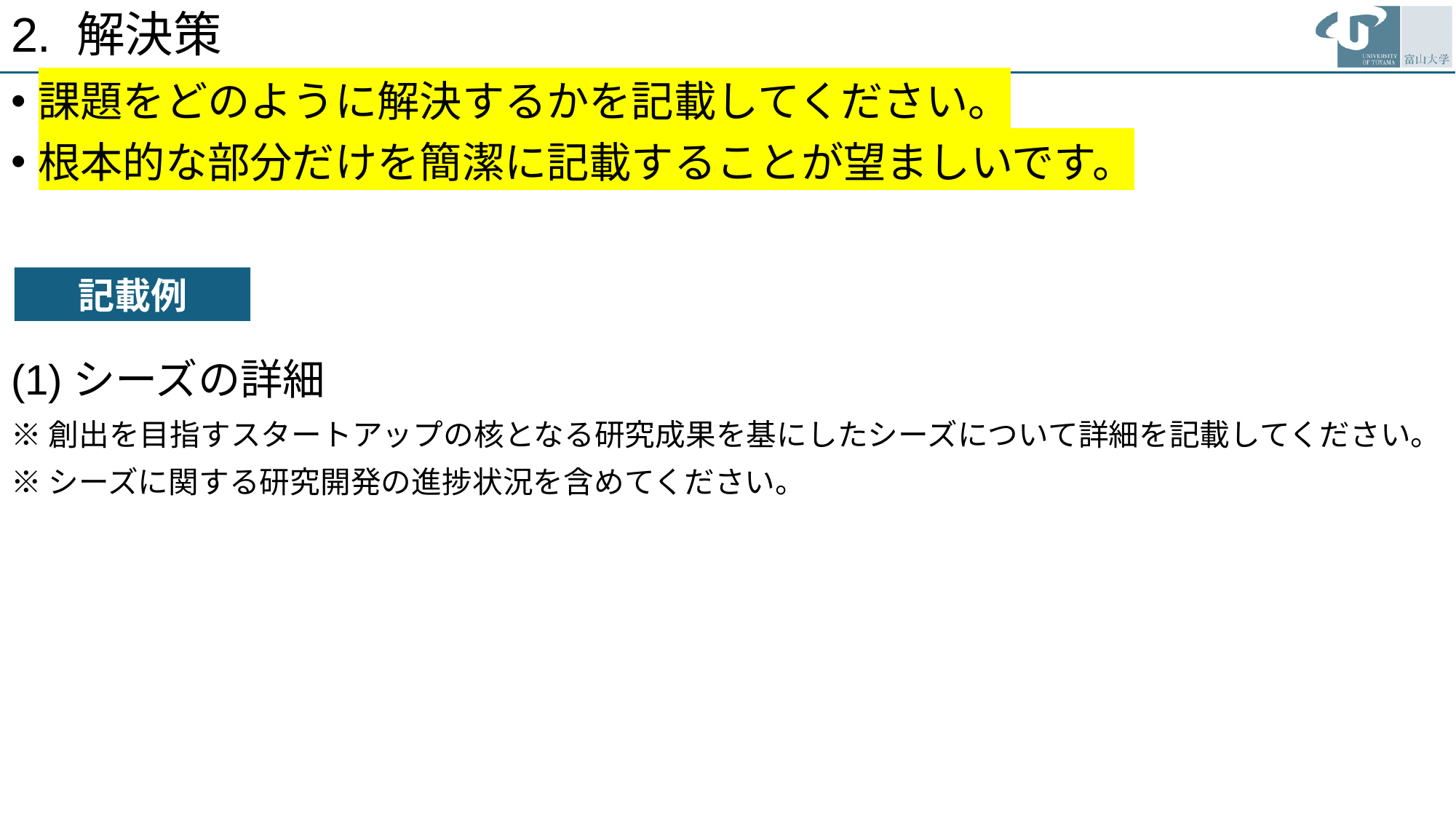

# 2. 解決策
課題をどのように解決するかを記載してください。
根本的な部分だけを簡潔に記載することが望ましいです。
記載例
(1)シーズの詳細
※創出を目指すスタートアップの核となる研究成果を基にしたシーズについて詳細を記載してください。
※シーズに関する研究開発の進捗状況を含めてください。